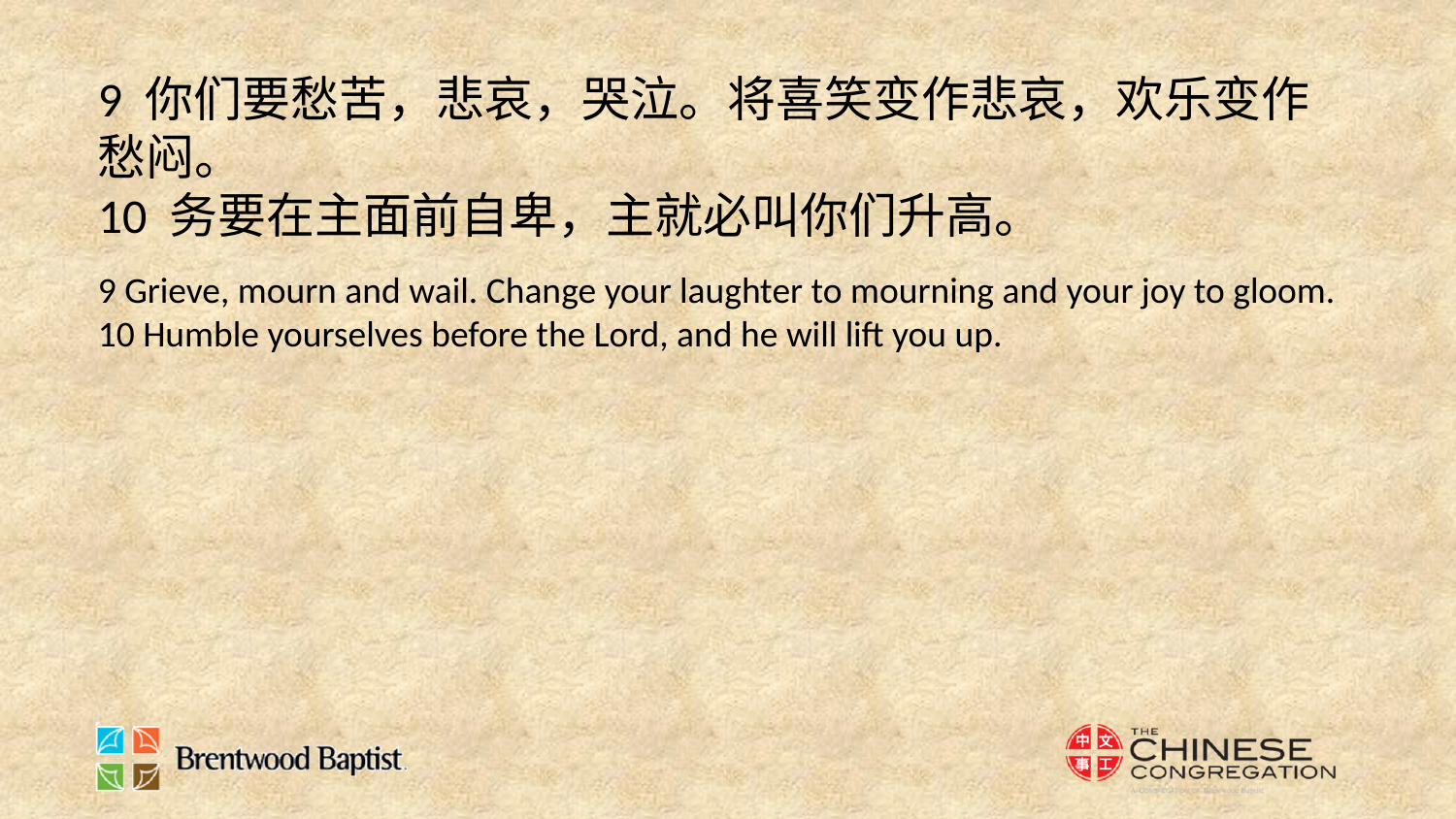

9 你们要愁苦，悲哀，哭泣。将喜笑变作悲哀，欢乐变作愁闷。
10 务要在主面前自卑，主就必叫你们升高。

9 Grieve, mourn and wail. Change your laughter to mourning and your joy to gloom.
10 Humble yourselves before the Lord, and he will lift you up.